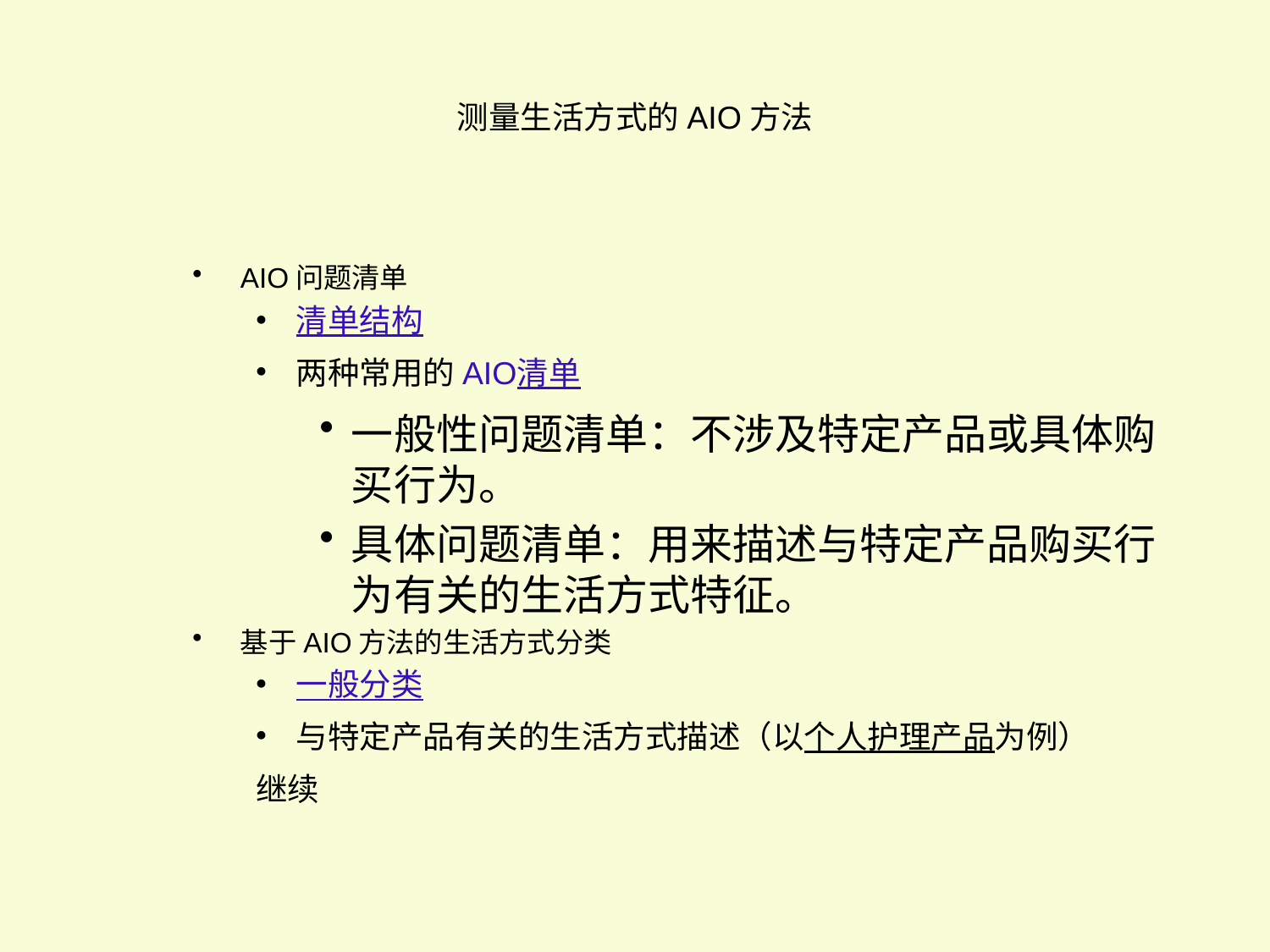

# 测量生活方式的AIO方法
AIO问题清单
清单结构
两种常用的AIO清单
一般性问题清单：不涉及特定产品或具体购买行为。
具体问题清单：用来描述与特定产品购买行为有关的生活方式特征。
基于AIO方法的生活方式分类
一般分类
与特定产品有关的生活方式描述（以个人护理产品为例）
继续